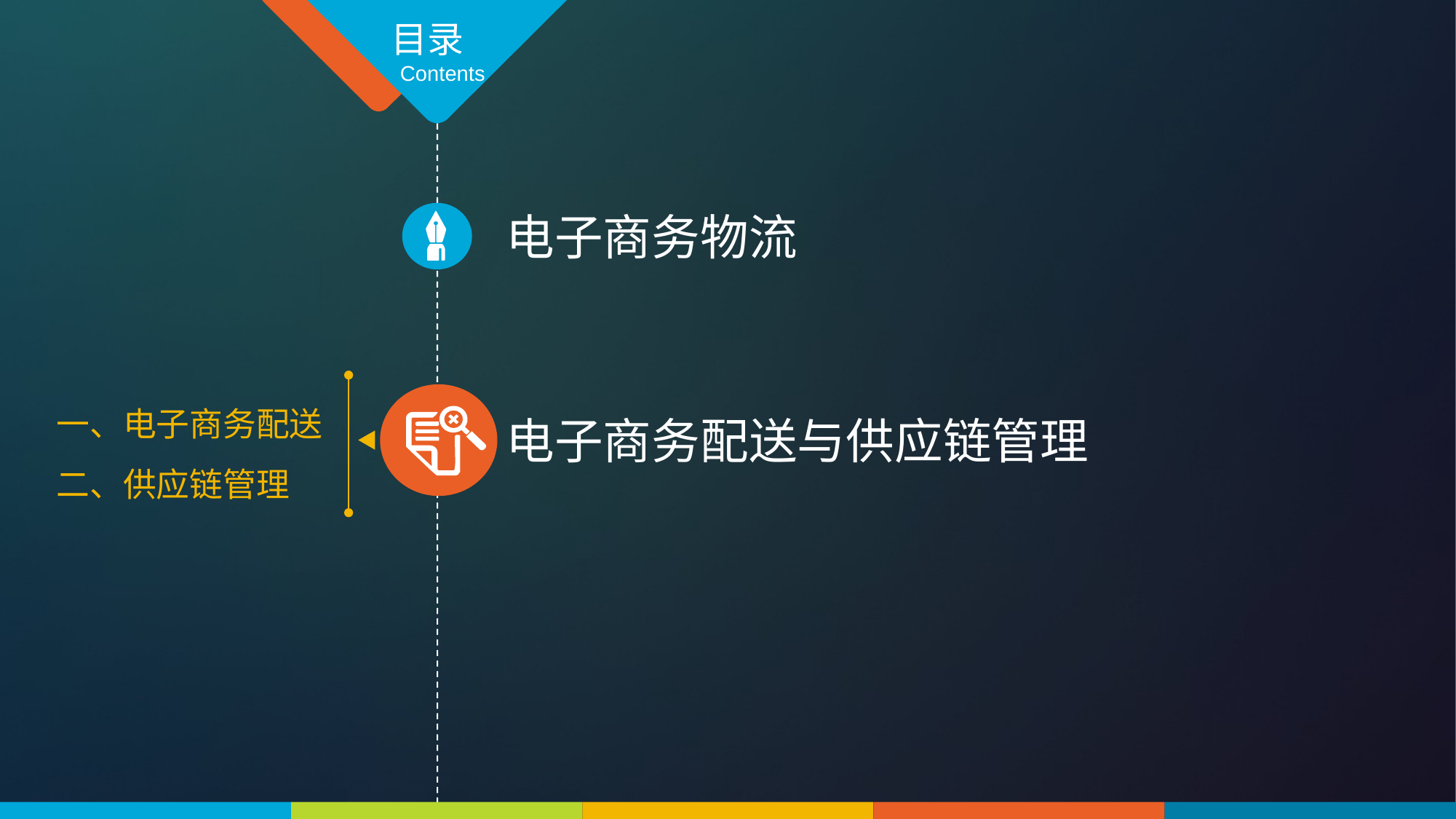

目录
Contents

电子商务物流

一、电子商务配送
二、供应链管理

电子商务配送与供应链管理